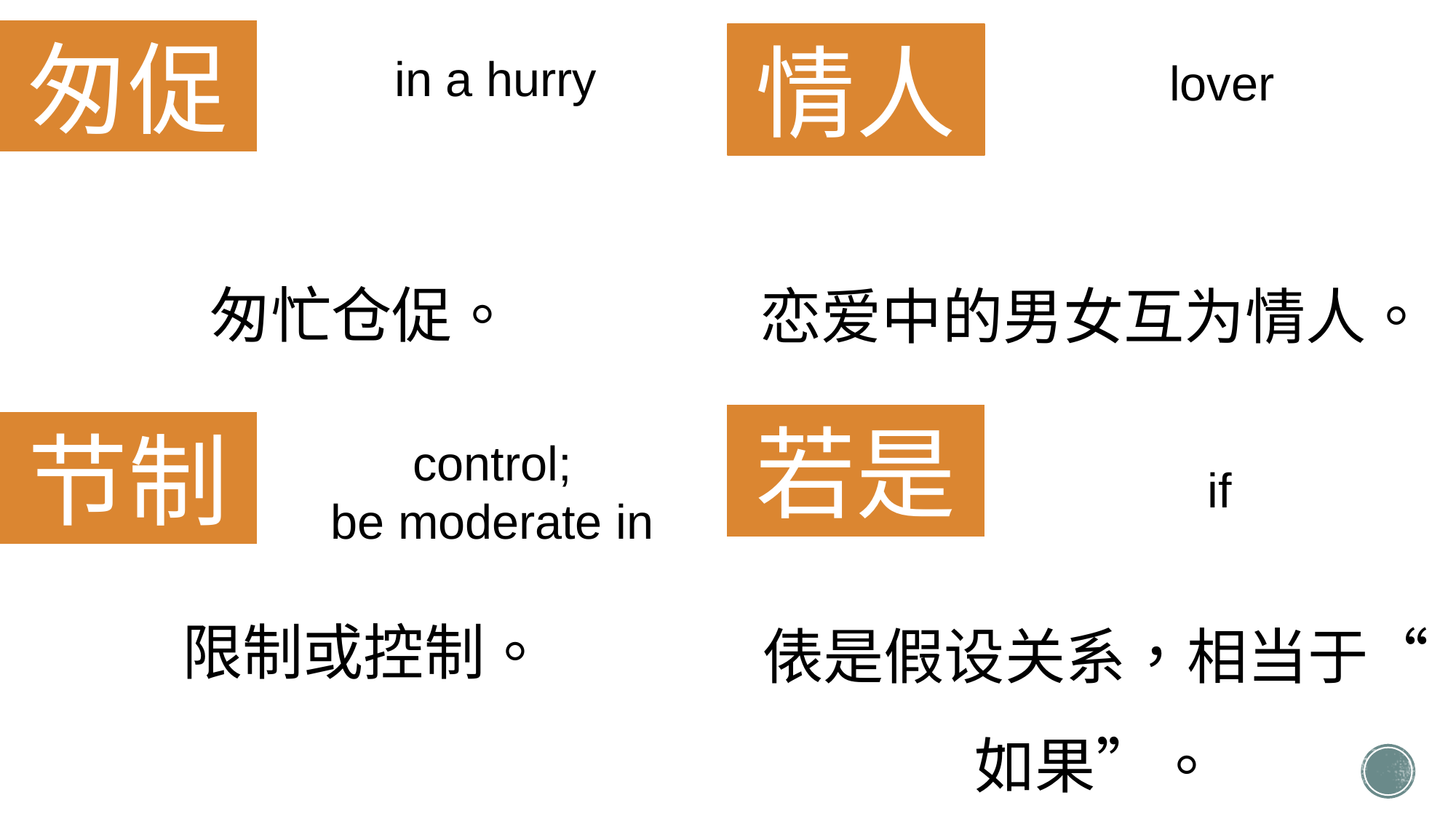

匆促
情人
in a hurry
lover
匆忙仓促。
恋爱中的男女互为情人。
若是
节制
control;
be moderate in
if
限制或控制。
俵是假设关系，相当于“如果”。